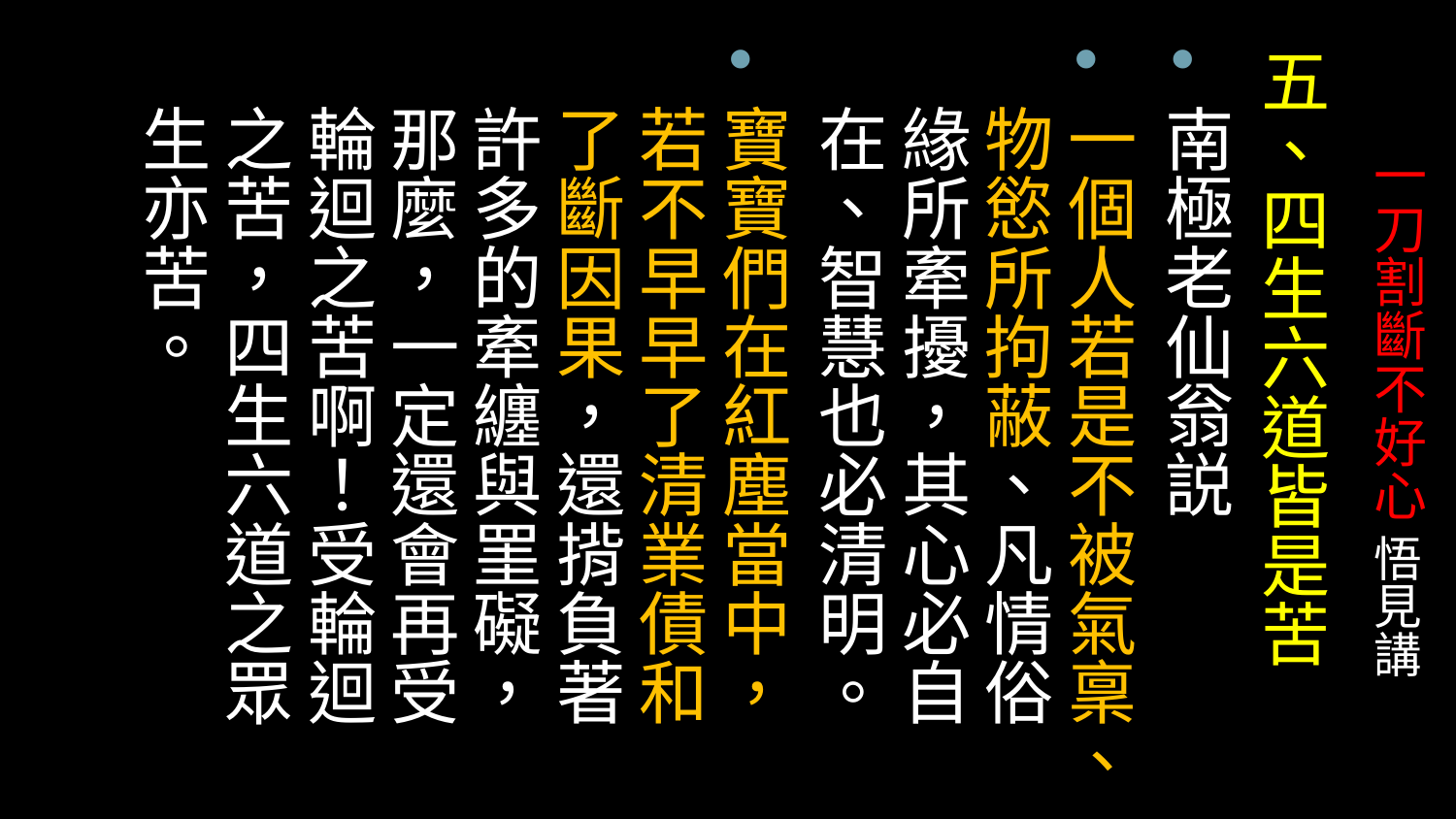

五、四生六道皆是苦
南極老仙翁説
一個人若是不被氣稟、物慾所拘蔽、凡情俗緣所牽擾，其心必自在、智慧也必清明。
寶寶們在紅塵當中，若不早早了清業債和了斷因果，還揹負著許多的牽纏與罣礙，那麼，一定還會再受輪迴之苦啊！受輪迴之苦，四生六道之眾生亦苦。

# 一刀割斷不好心 悟見講